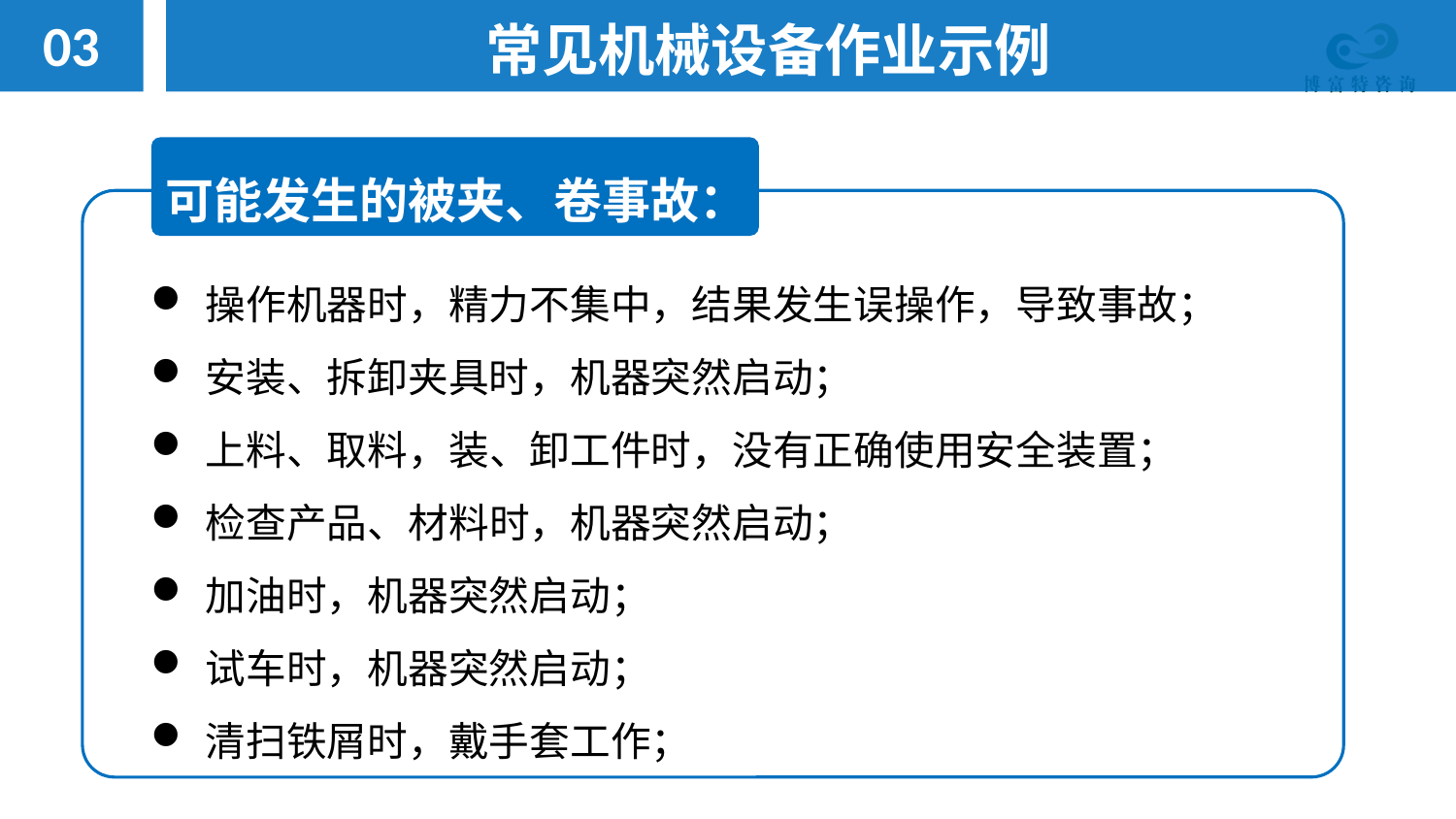

03
常见机械设备作业示例
可能发生的被夹、卷事故：

操作机器时，精力不集中，结果发生误操作，导致事故；
安装、拆卸夹具时，机器突然启动；
上料、取料，装、卸工件时，没有正确使用安全装置；
检查产品、材料时，机器突然启动；
加油时，机器突然启动；
试车时，机器突然启动；
清扫铁屑时，戴手套工作；